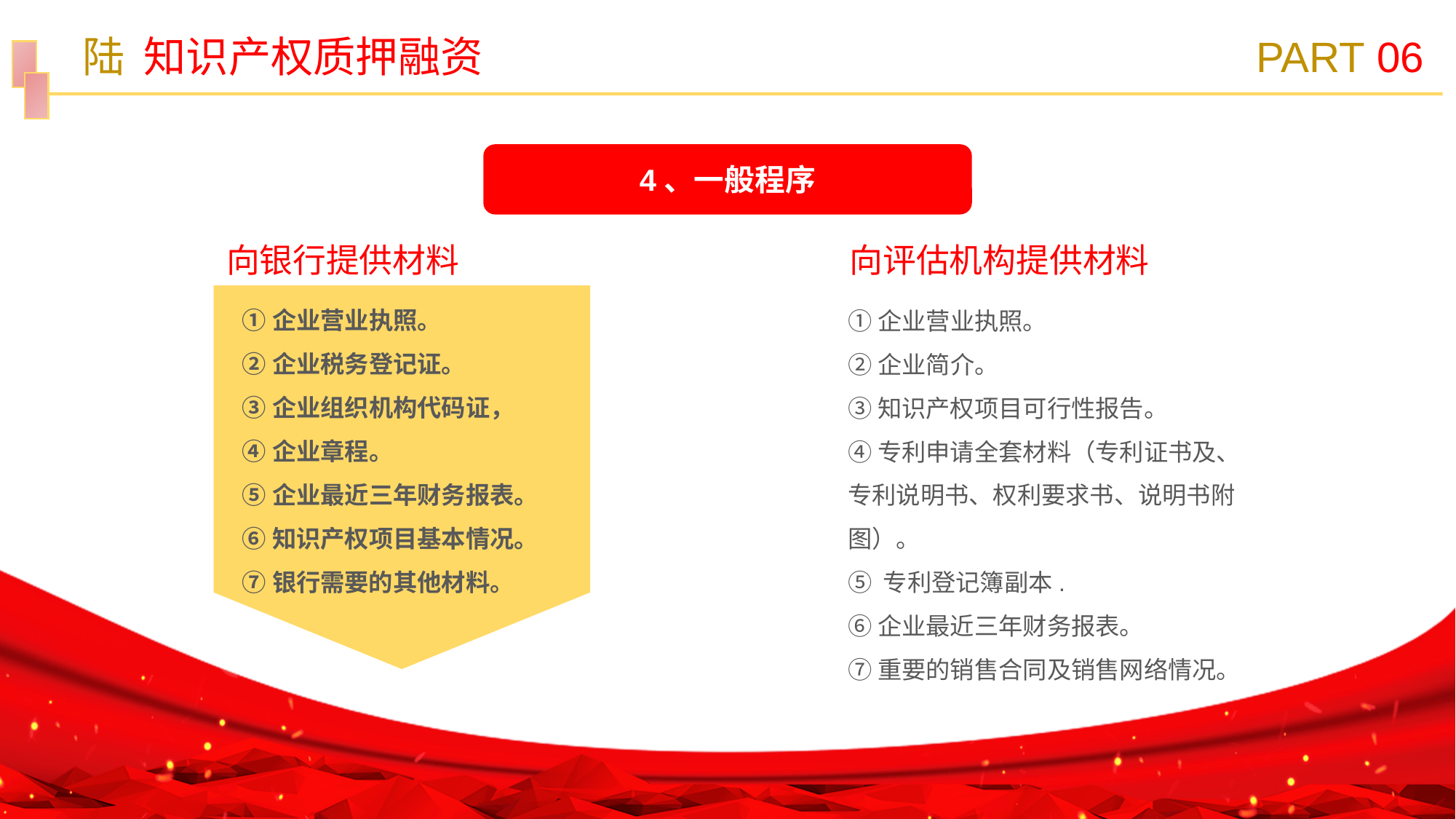

陆  知识产权质押融资
PART 06

4、一般程序
向银行提供材料
向评估机构提供材料

①企业营业执照。
②企业税务登记证。
③企业组织机构代码证，
④企业章程。
⑤企业最近三年财务报表。
⑥知识产权项目基本情况。
⑦银行需要的其他材料。
①企业营业执照。
②企业简介。
③知识产权项目可行性报告。
④专利申请全套材料（专利证书及、专利说明书、权利要求书、说明书附图）。
⑤ 专利登记簿副本.
⑥企业最近三年财务报表。
⑦重要的销售合同及销售网络情况。